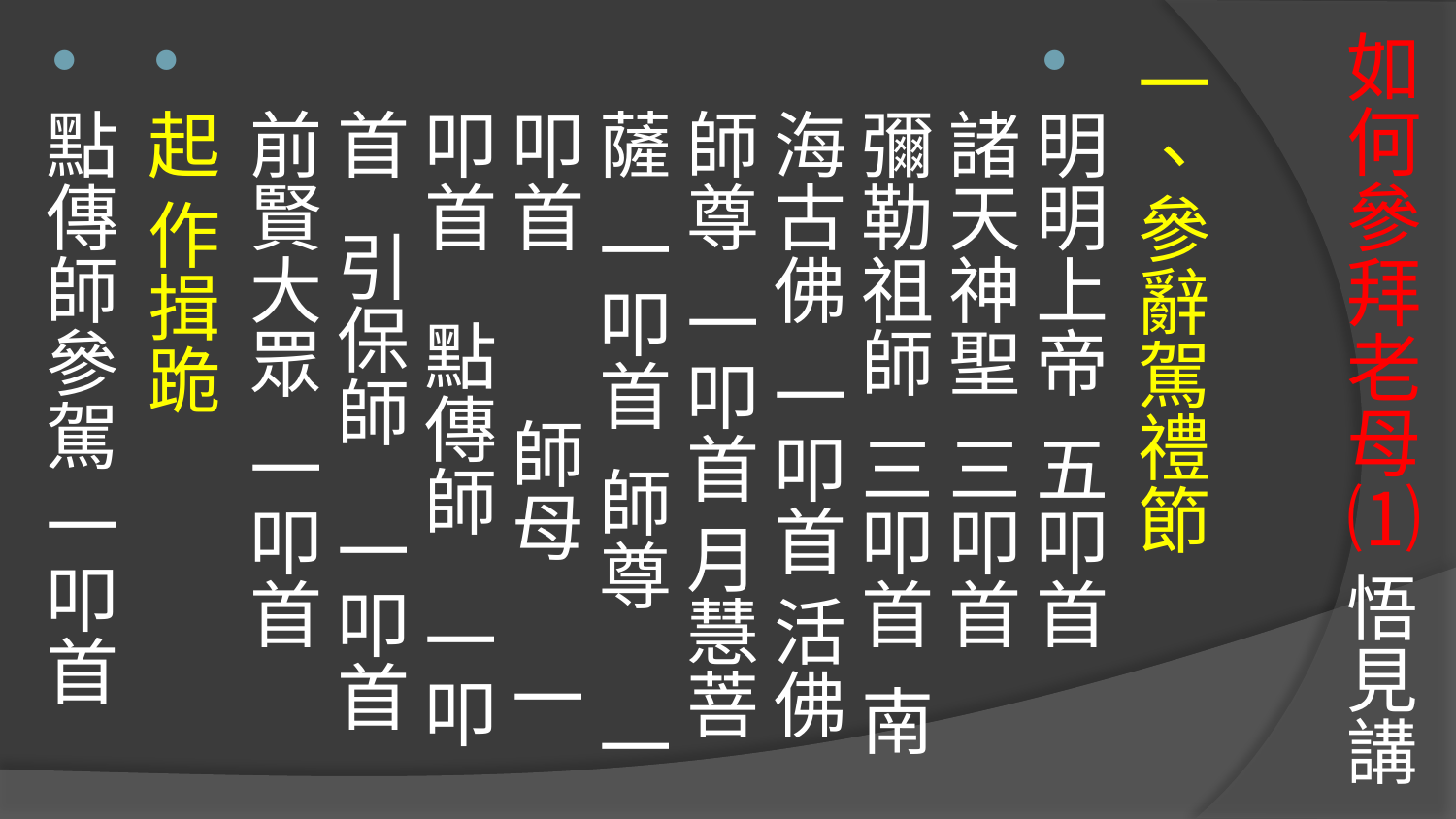

# 如何參拜老母⑴ 悟見講
一、參辭駕禮節
明明上帝  五叩首       諸天神聖  三叩首     彌勒祖師  三叩首  南海古佛  一叩首 活佛師尊  一叩首 月慧菩薩  一叩首  師尊      一叩首          師母      一叩首    點傳師    一叩首   引保師    一叩首   前賢大眾  一叩首
起 作揖跪
點傳師參駕 一叩首